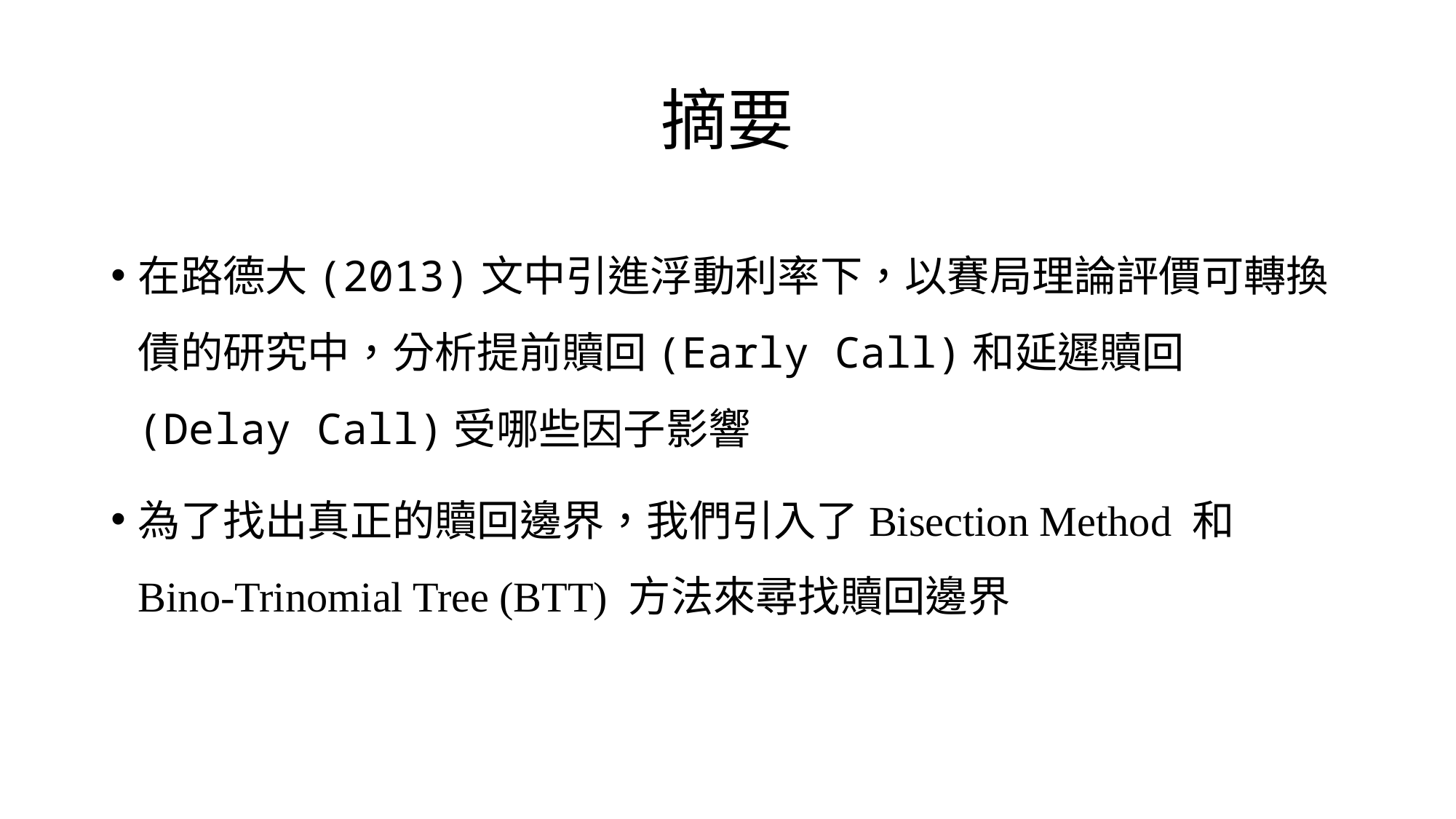

# 摘要
在路德大(2013)文中引進浮動利率下，以賽局理論評價可轉換債的研究中，分析提前贖回(Early Call)和延遲贖回(Delay Call)受哪些因子影響
為了找出真正的贖回邊界，我們引入了Bisection Method 和
Bino-Trinomial Tree (BTT) 方法來尋找贖回邊界